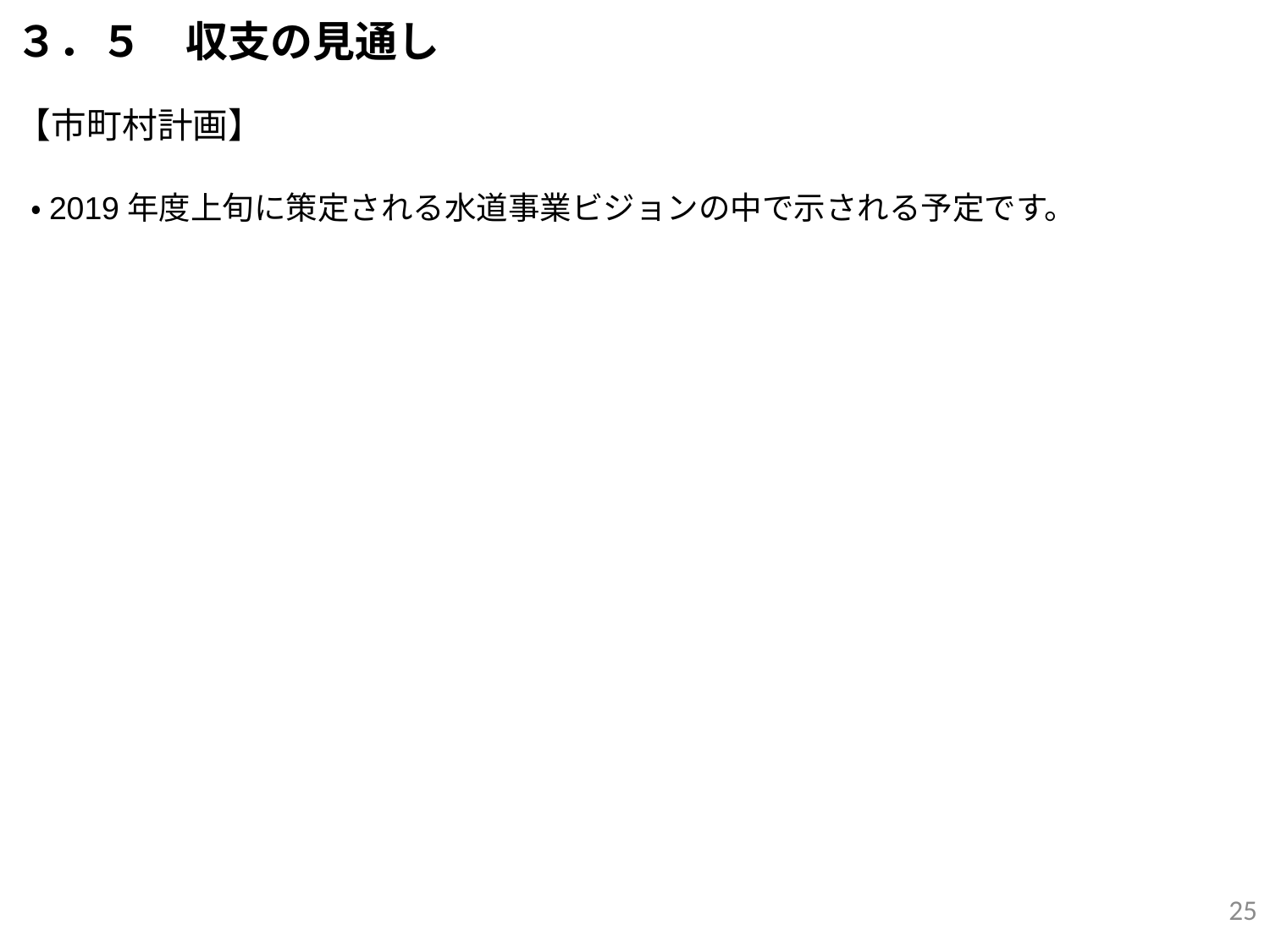

３．５　収支の見通し

【市町村計画】

 ・2019年度上旬に策定される水道事業ビジョンの中で示される予定です。

25